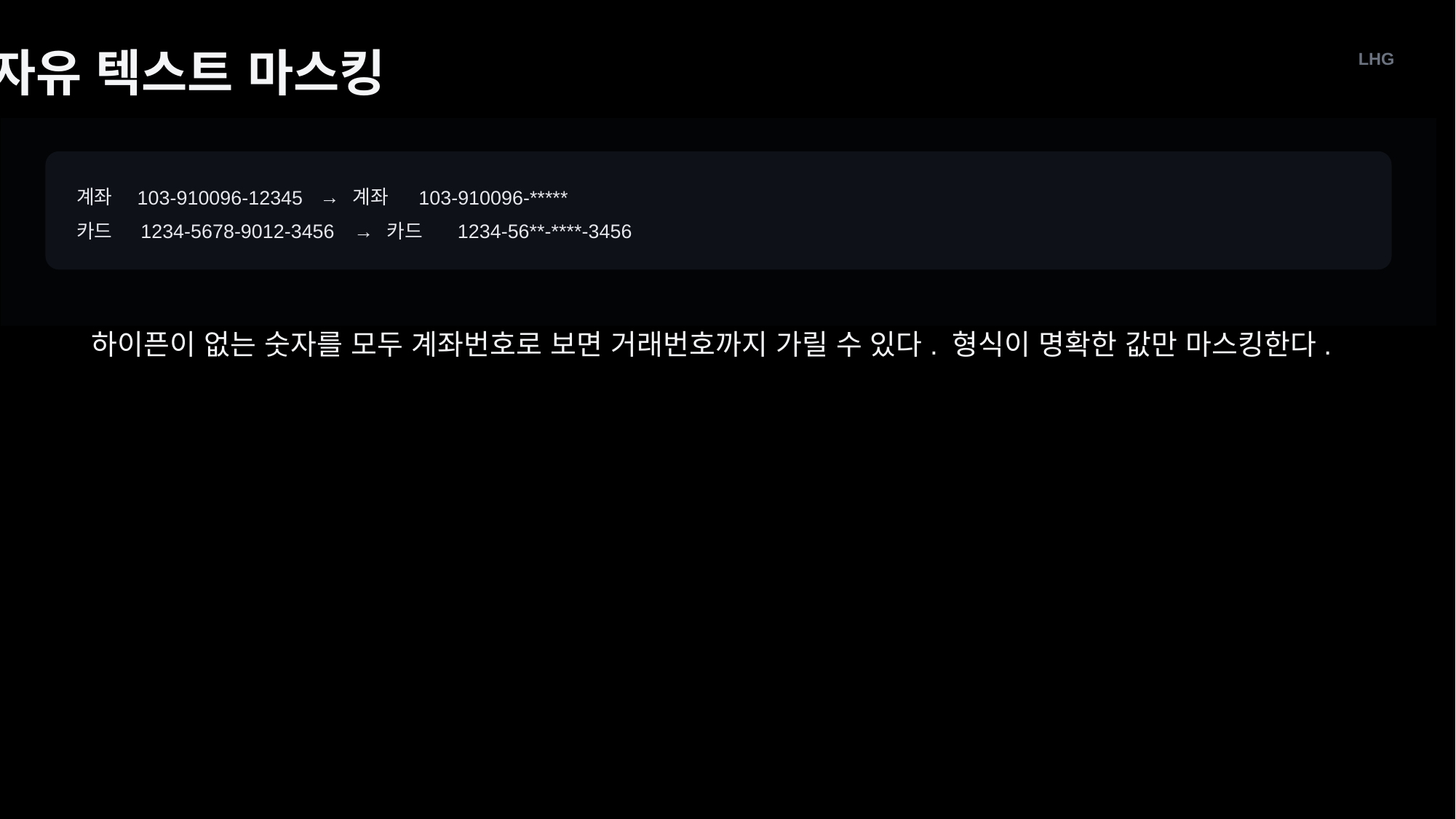

자유 텍스트 마스킹
LHG

계좌
→
계좌
 103-910096-12345

 103-910096-*****
카드
→
카드
 1234-5678-9012-3456

 1234-56**-****-3456
하이픈이 없는 숫자를 모두 계좌번호로 보면 거래번호까지 가릴 수 있다. 형식이 명확한 값만 마스킹한다.